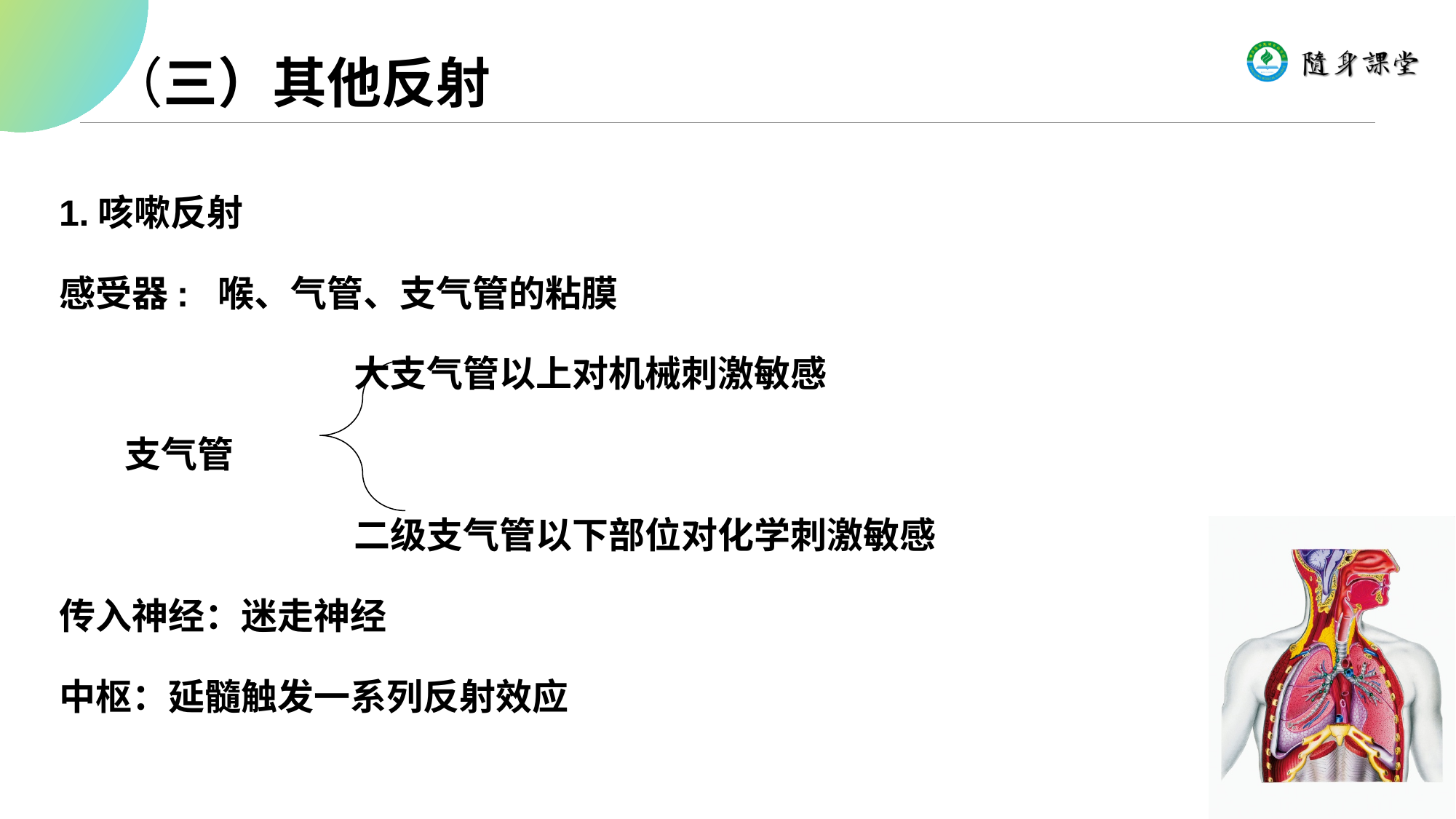

（三）其他反射
1.咳嗽反射
感受器:  喉、气管、支气管的粘膜
                                   大支气管以上对机械刺激敏感
       支气管
                                   二级支气管以下部位对化学刺激敏感
传入神经：迷走神经
中枢：延髓触发一系列反射效应